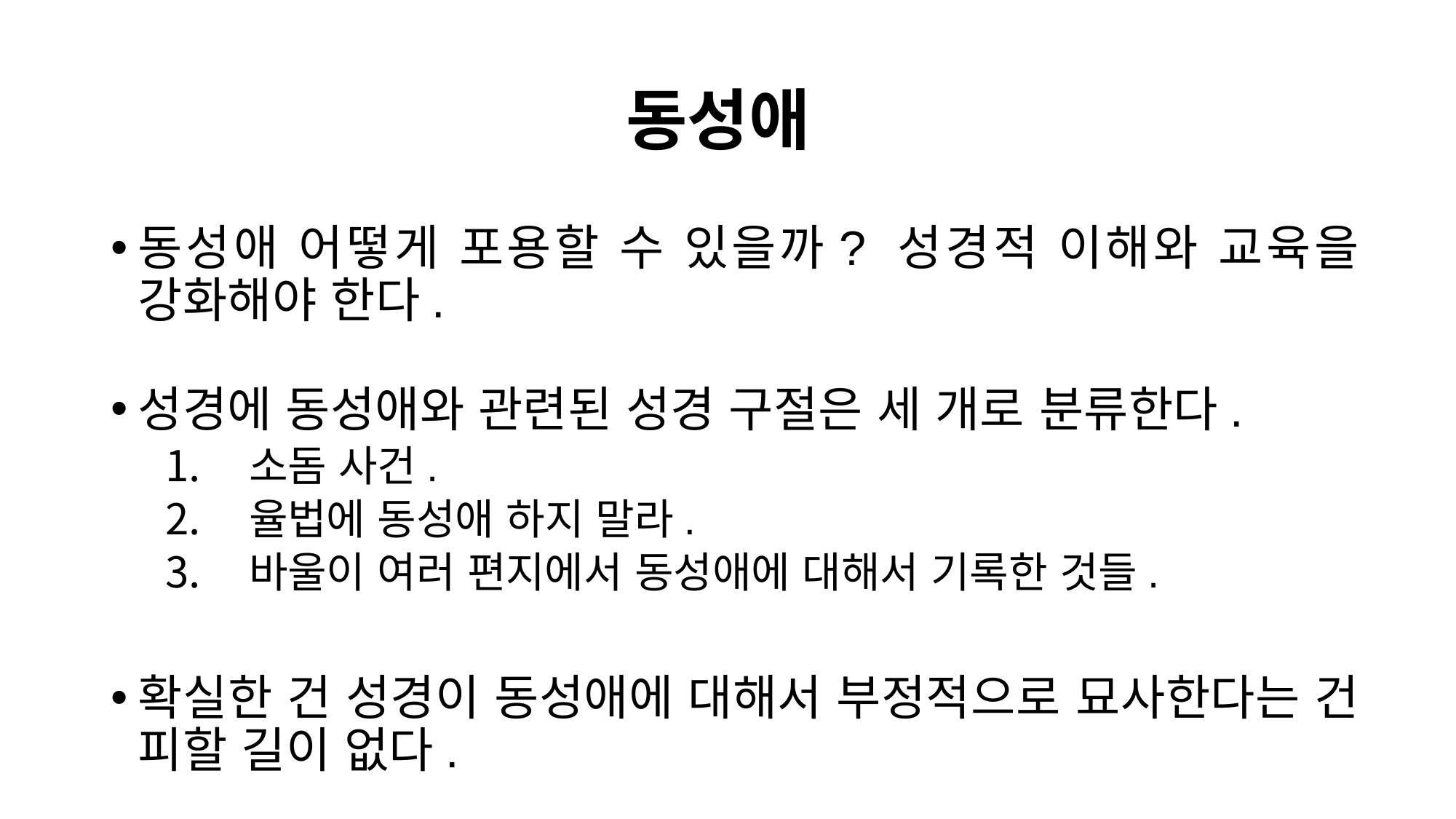

# 동성애
동성애 어떻게 포용할 수 있을까? 성경적 이해와 교육을 강화해야 한다.

성경에 동성애와 관련된 성경 구절은 세 개로 분류한다.
 소돔 사건.
 율법에 동성애 하지 말라.
 바울이 여러 편지에서 동성애에 대해서 기록한 것들.

확실한 건 성경이 동성애에 대해서 부정적으로 묘사한다는 건 피할 길이 없다.